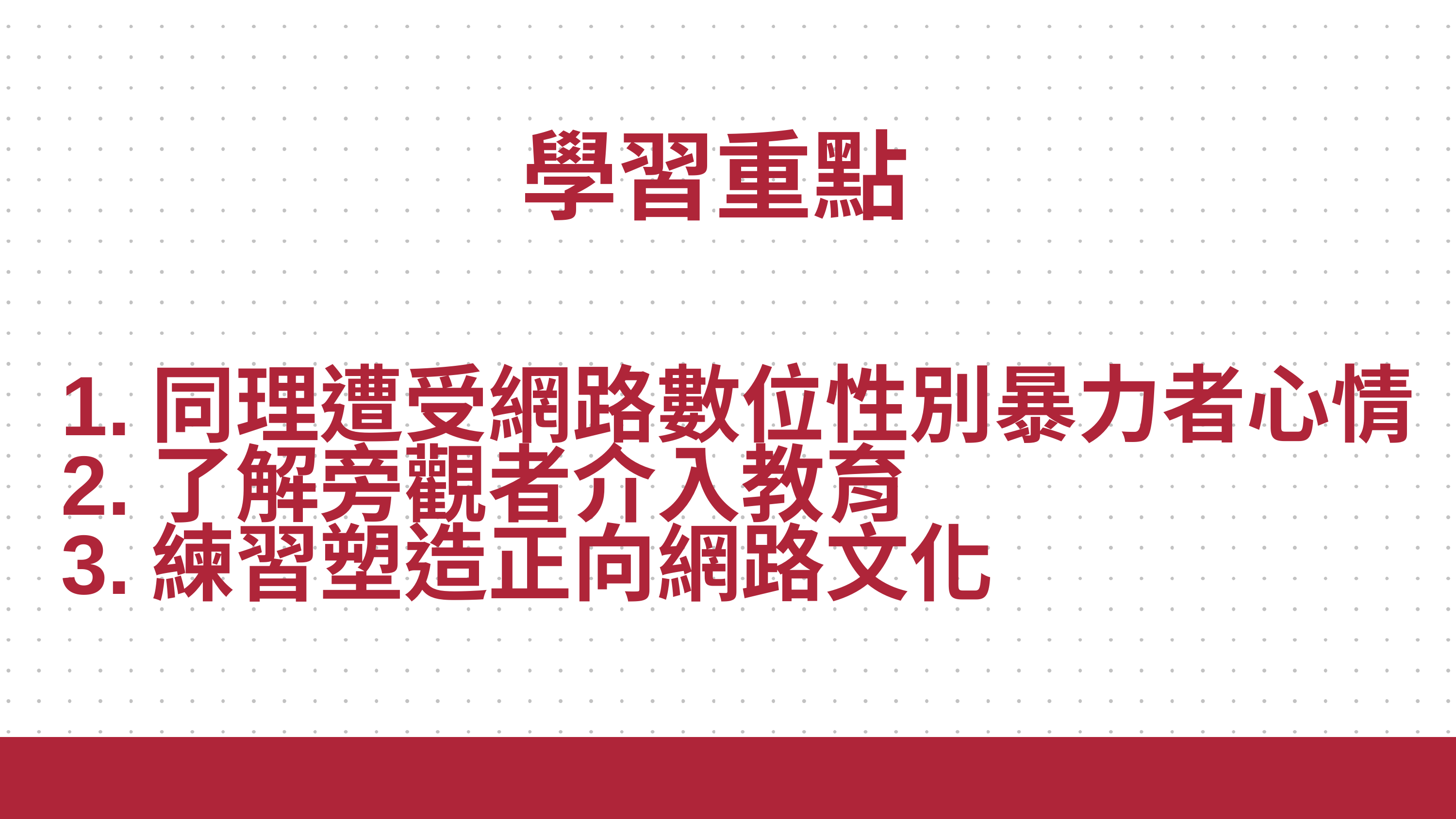

學習重點

1.同理遭受網路數位性別暴力者心情
2.了解旁觀者介入教育
3.練習塑造正向網路文化